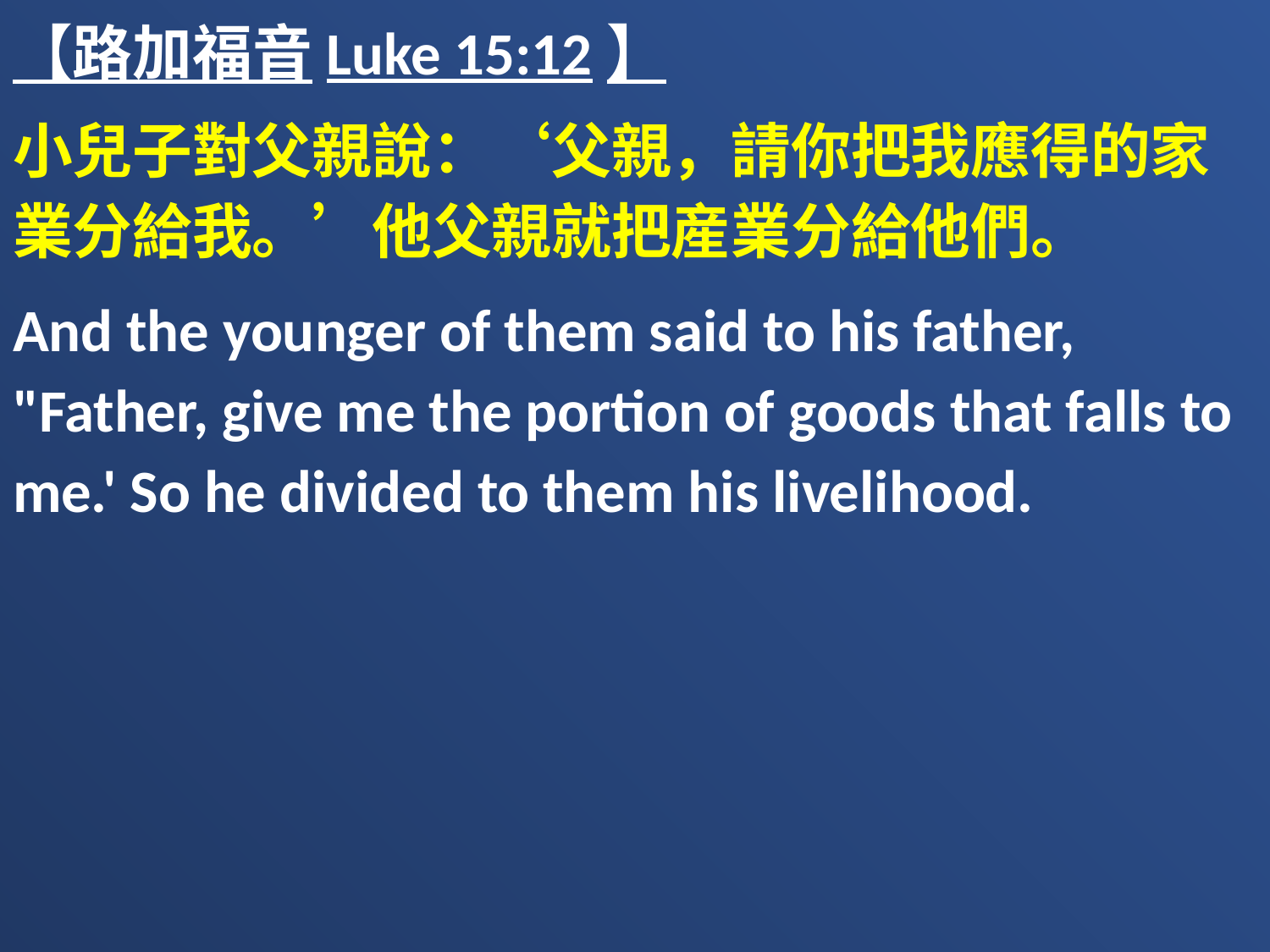

【路加福音Luke 15:12】
小兒子對父親說：‘父親，請你把我應得的家業分給我。’他父親就把産業分給他們。
And the younger of them said to his father, "Father, give me the portion of goods that falls to me.' So he divided to them his livelihood.